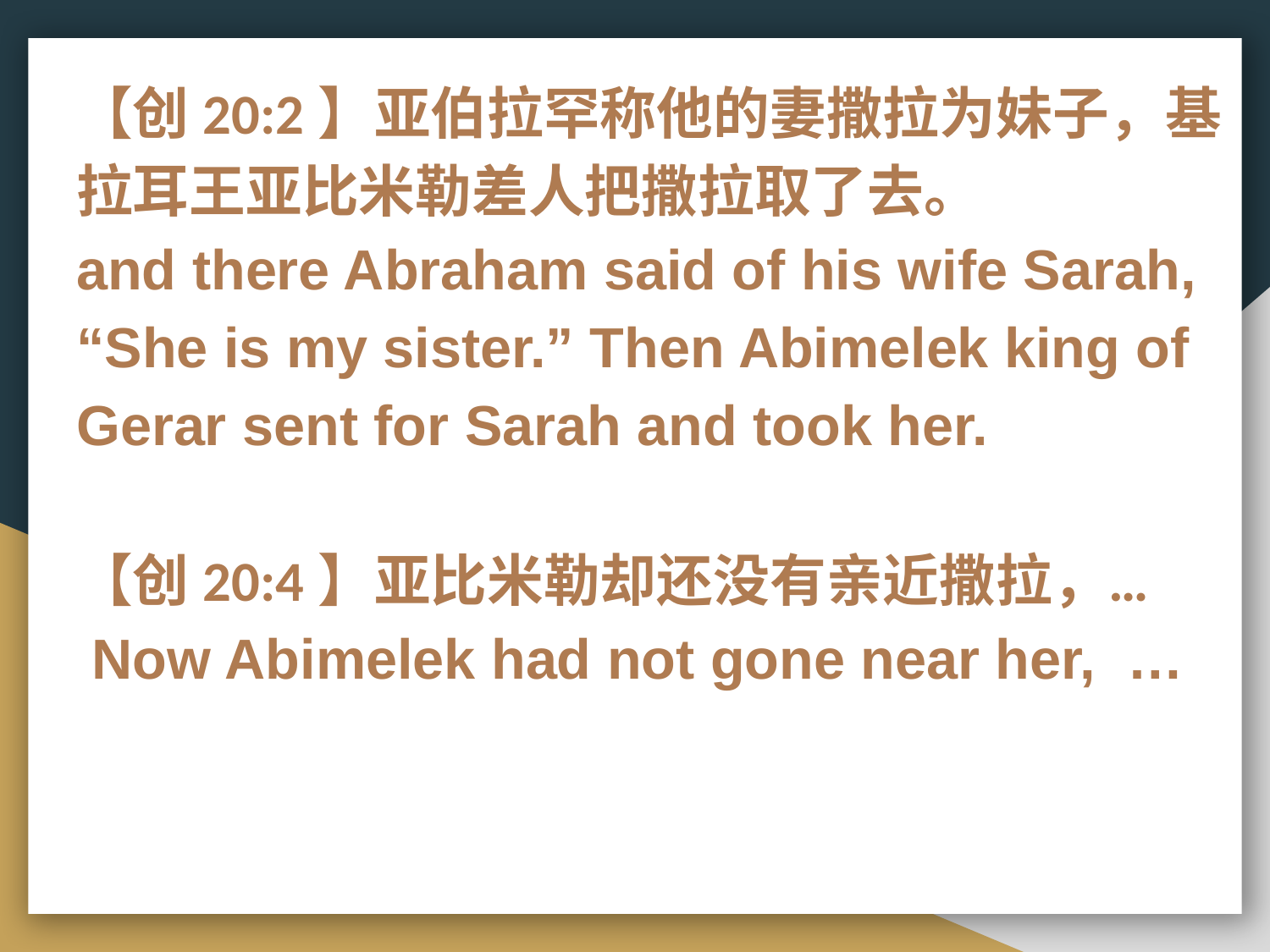

【创20:2】亚伯拉罕称他的妻撒拉为妹子，基拉耳王亚比米勒差人把撒拉取了去。
and there Abraham said of his wife Sarah, “She is my sister.” Then Abimelek king of Gerar sent for Sarah and took her.

【创20:4】亚比米勒却还没有亲近撒拉，…
 Now Abimelek had not gone near her,  …